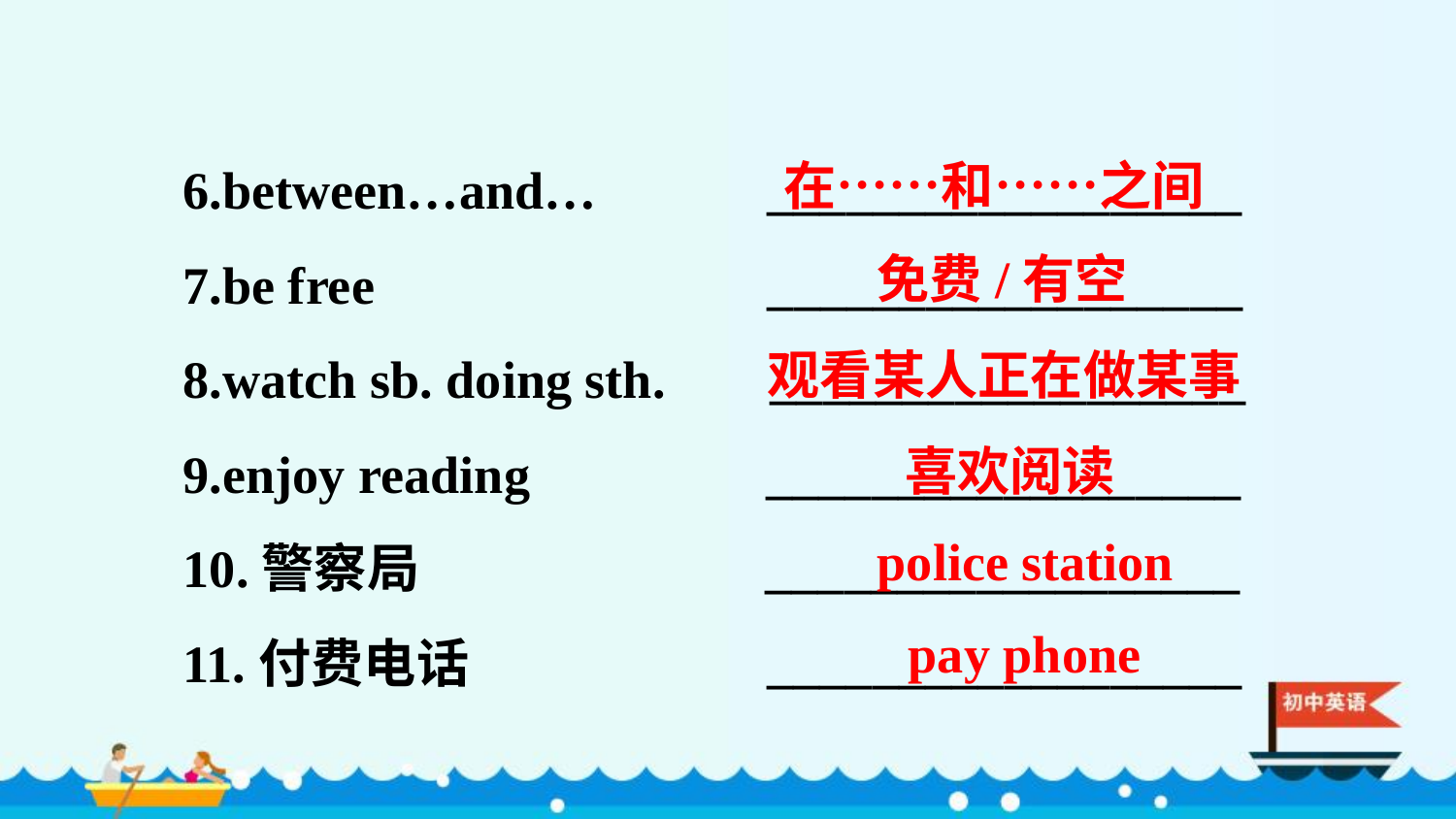

6.between…and…             __________________
7.be free                              __________________
8.watch sb. doing sth.        __________________
9.enjoy reading                  __________________
10.警察局                            __________________
11.付费电话                        __________________
在……和……之间
免费/有空
观看某人正在做某事
喜欢阅读
police station
pay phone